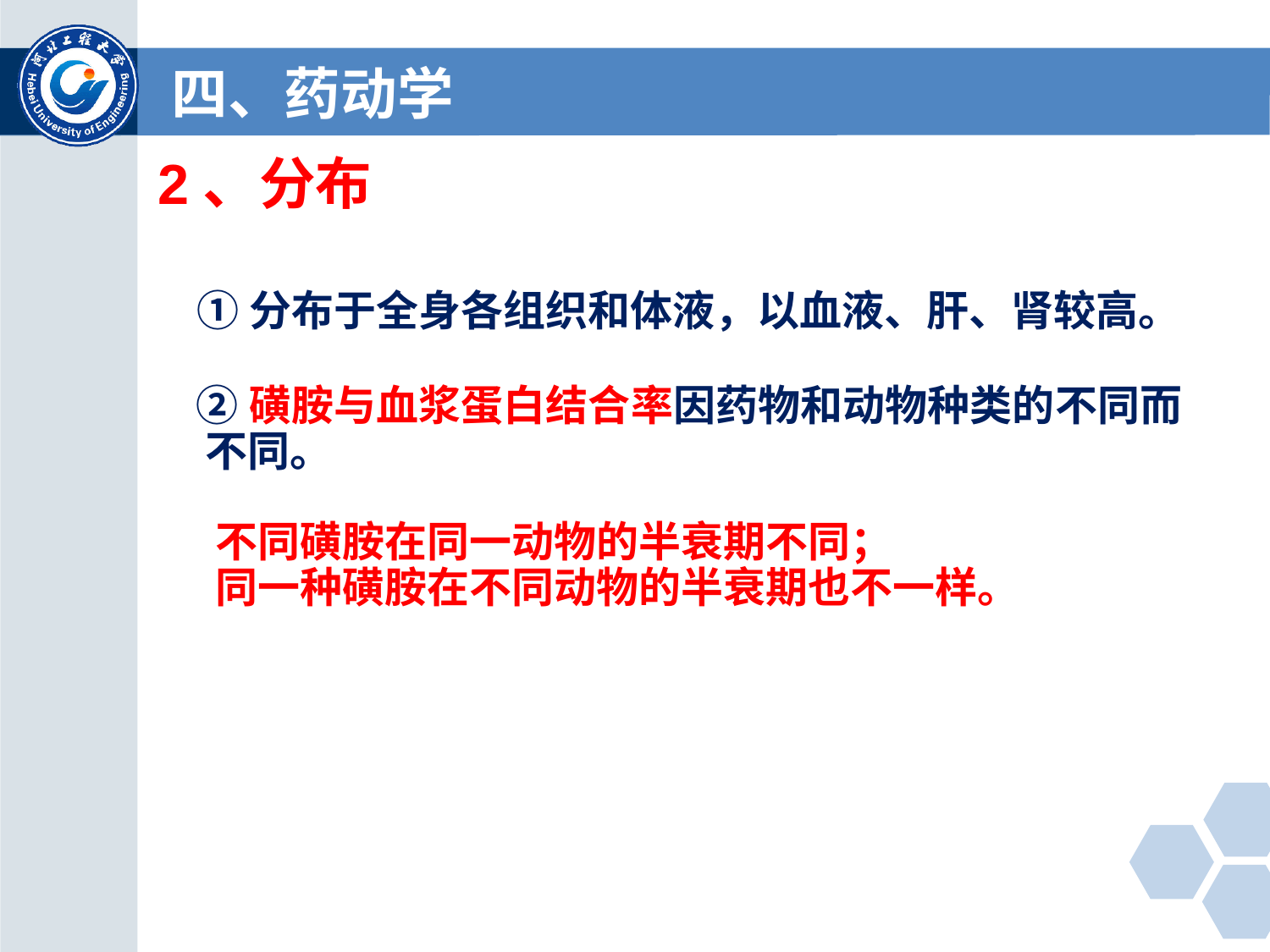

# 四、药动学
2、分布

   ①分布于全身各组织和体液，以血液、肝、肾较高。

    ②磺胺与血浆蛋白结合率因药物和动物种类的不同而不同。

     不同磺胺在同一动物的半衰期不同；
     同一种磺胺在不同动物的半衰期也不一样。